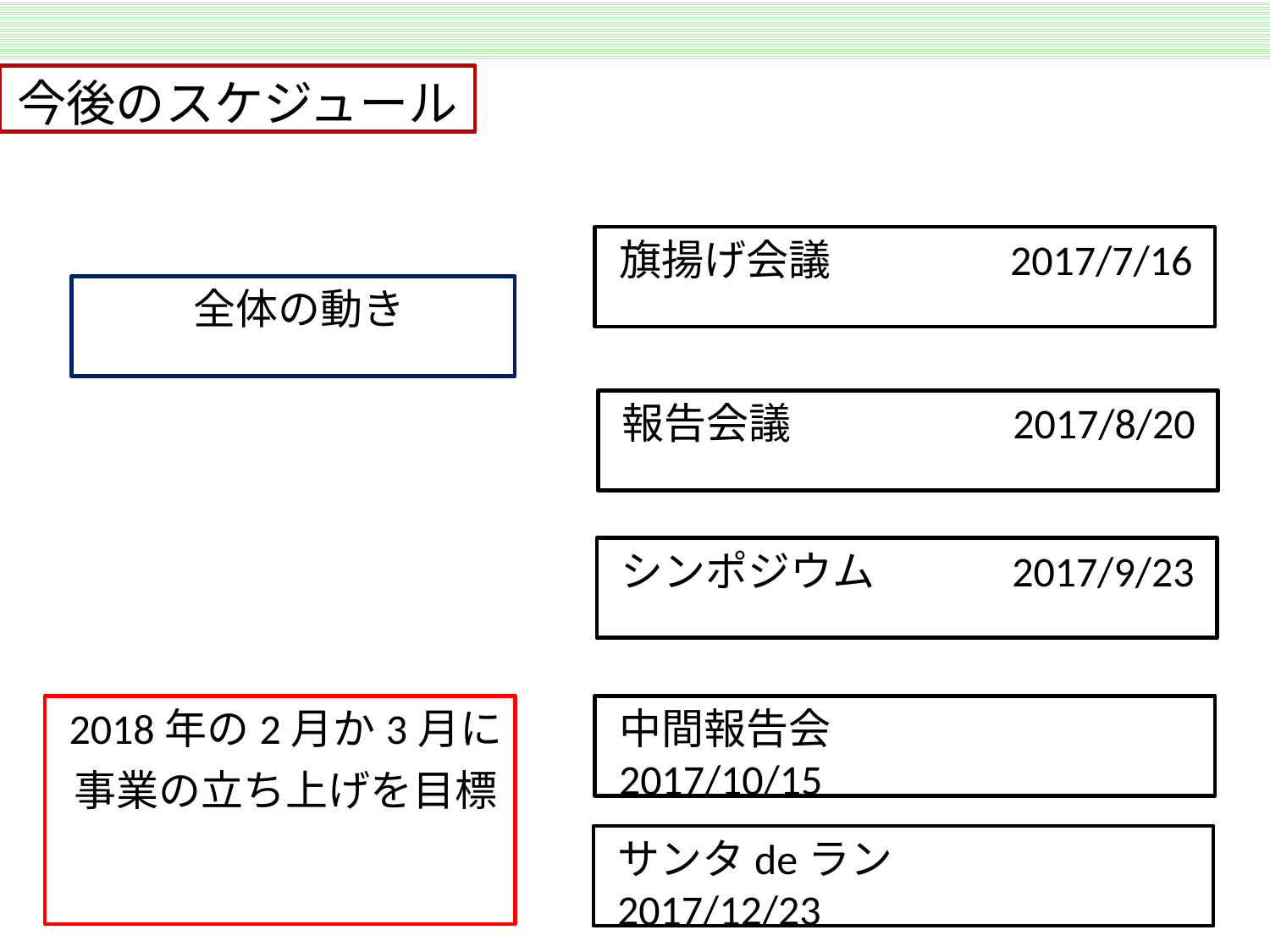

今後のスケジュール
旗揚げ会議　　　　2017/7/16
全体の動き
報告会議　　　　　2017/8/20
シンポジウム　　　2017/9/23
2018年の2月か3月に
事業の立ち上げを目標
中間報告会　　　　2017/10/15
サンタdeラン　　　　2017/12/23